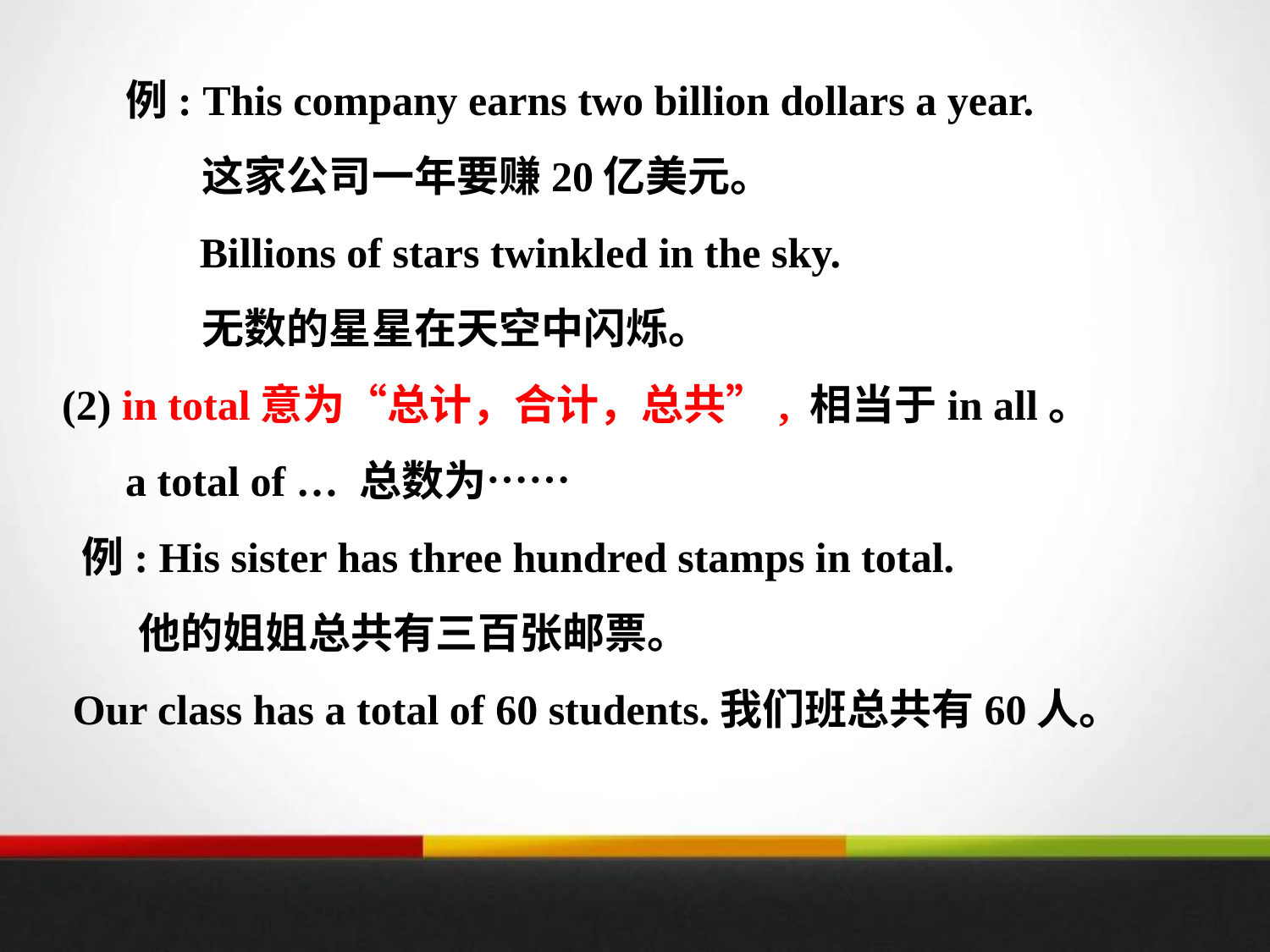

例: This company earns two billion dollars a year.
       这家公司一年要赚20亿美元。
       Billions of stars twinkled in the sky.
       无数的星星在天空中闪烁。
(2) in total意为“总计，合计，总共”, 相当于in all。
      a total of … 总数为……
 例: His sister has three hundred stamps in total.
       他的姐姐总共有三百张邮票。
 Our class has a total of 60 students.我们班总共有60人。